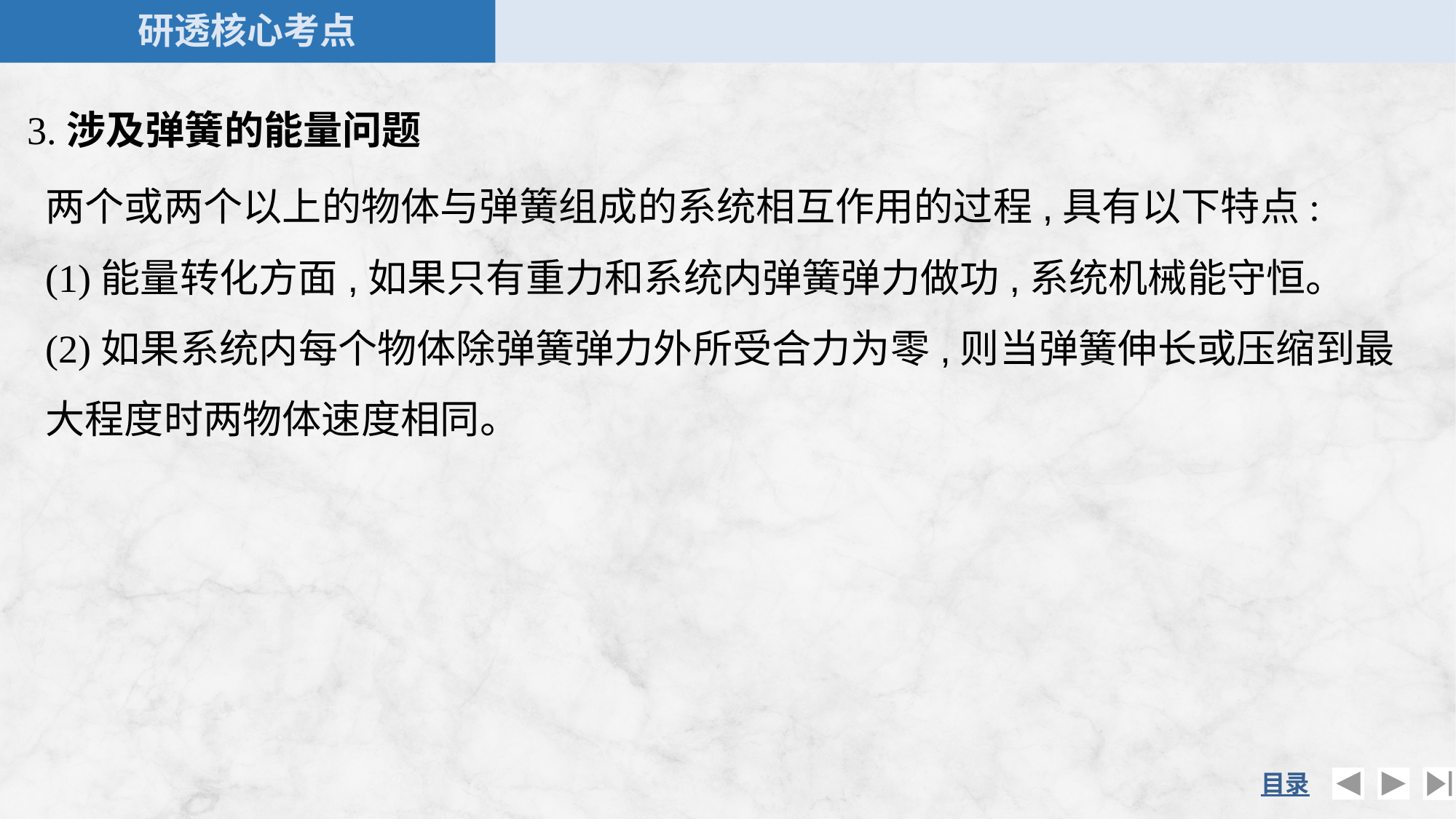

3.涉及弹簧的能量问题
两个或两个以上的物体与弹簧组成的系统相互作用的过程,具有以下特点:
(1)能量转化方面,如果只有重力和系统内弹簧弹力做功,系统机械能守恒。
(2)如果系统内每个物体除弹簧弹力外所受合力为零,则当弹簧伸长或压缩到最大程度时两物体速度相同。